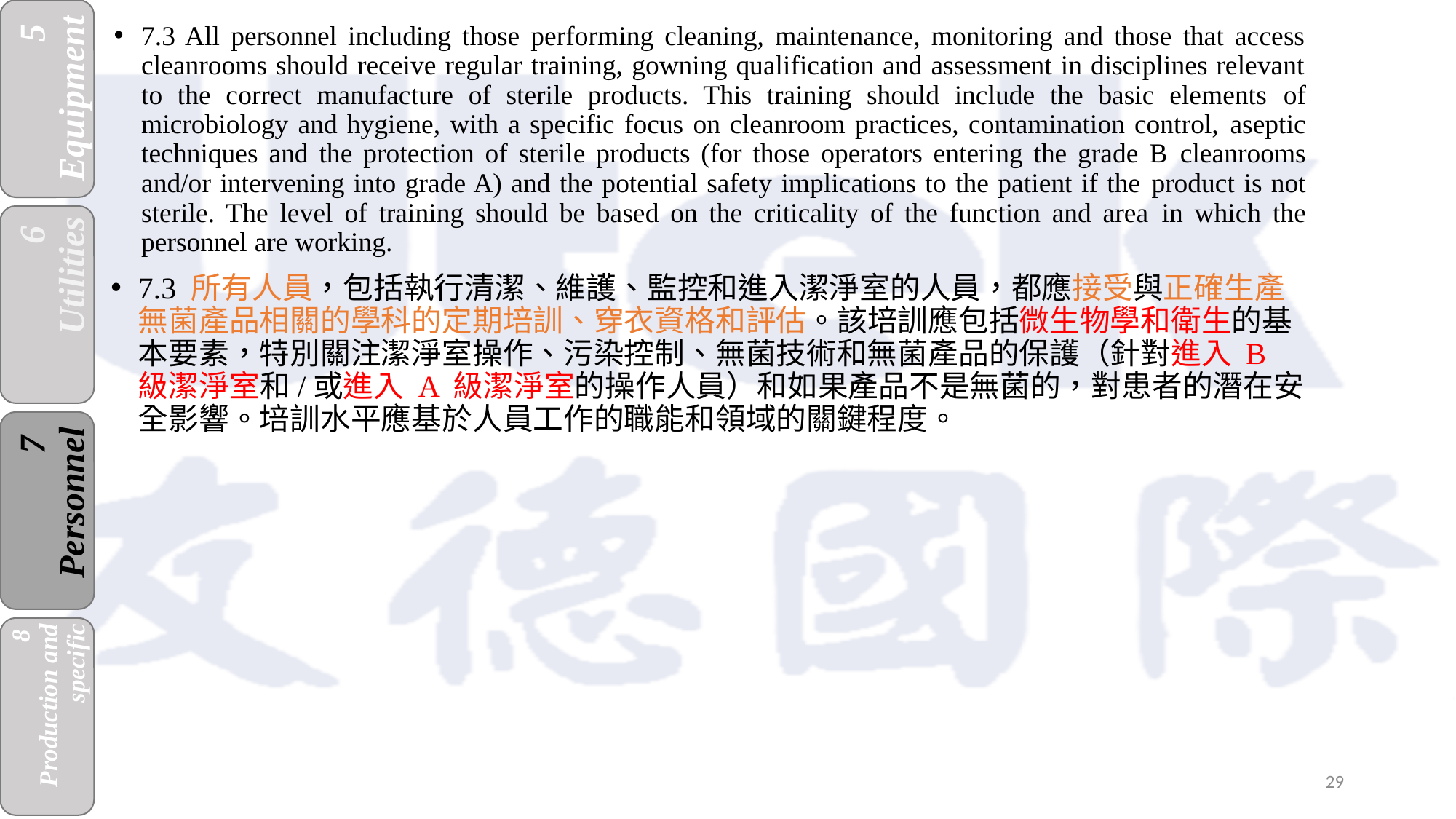

7.3 All personnel including those performing cleaning, maintenance, monitoring and those that access cleanrooms should receive regular training, gowning qualification and assessment in disciplines relevant to the correct manufacture of sterile products. This training should include the basic elements of microbiology and hygiene, with a specific focus on cleanroom practices, contamination control, aseptic techniques and the protection of sterile products (for those operators entering the grade B cleanrooms and/or intervening into grade A) and the potential safety implications to the patient if the product is not sterile. The level of training should be based on the criticality of the function and area in which the personnel are working.
7.3 所有人員，包括執行清潔、維護、監控和進入潔淨室的人員，都應接受與正確生產無菌產品相關的學科的定期培訓、穿衣資格和評估。該培訓應包括微生物學和衛生的基本要素，特別關注潔淨室操作、污染控制、無菌技術和無菌產品的保護（針對進入 B 級潔淨室和/或進入 A 級潔淨室的操作人員）和如果產品不是無菌的，對患者的潛在安全影響。培訓水平應基於人員工作的職能和領域的關鍵程度。

29